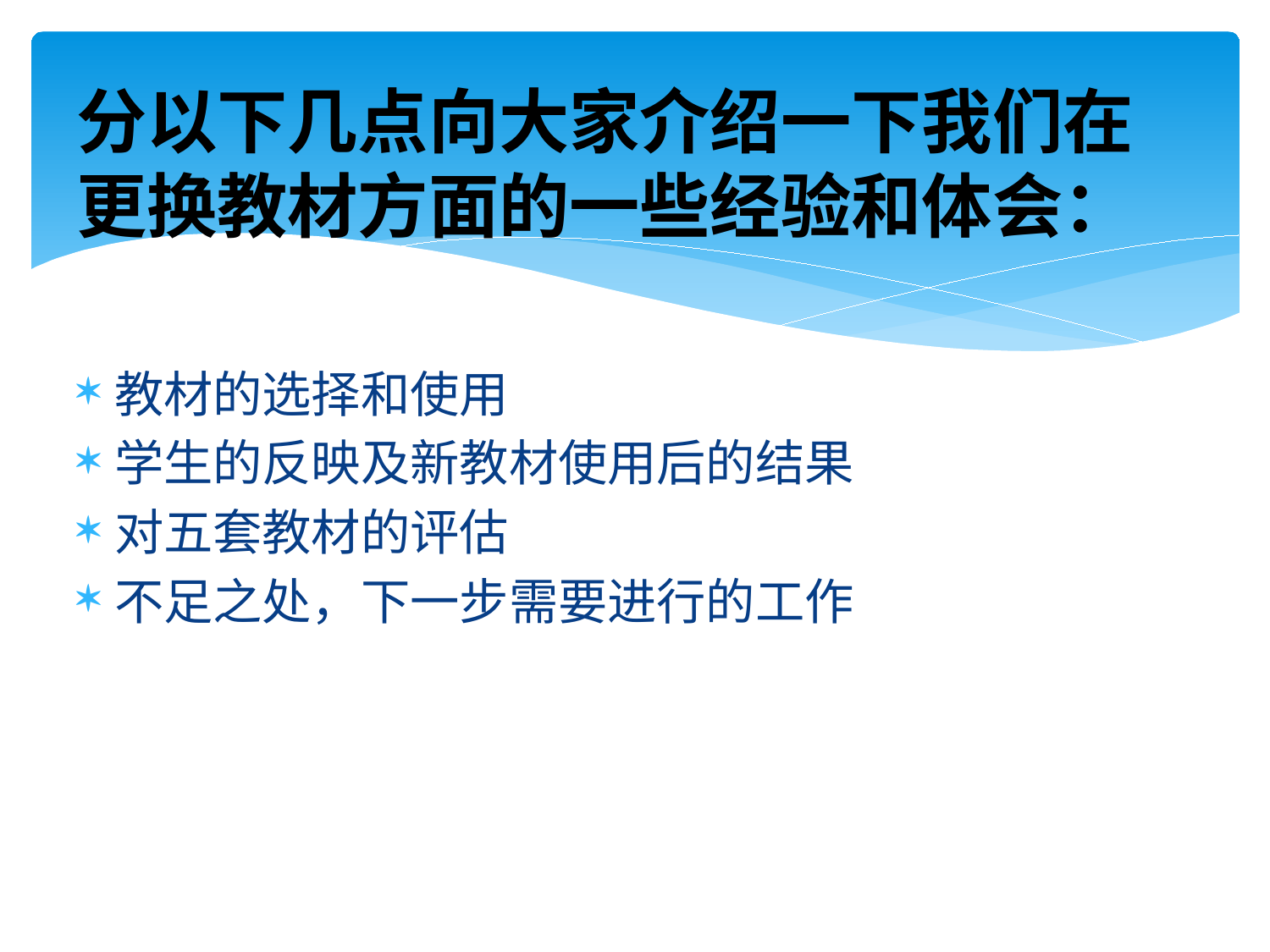

# 分以下几点向大家介绍一下我们在更换教材方面的一些经验和体会：

教材的选择和使用
学生的反映及新教材使用后的结果
对五套教材的评估
不足之处，下一步需要进行的工作